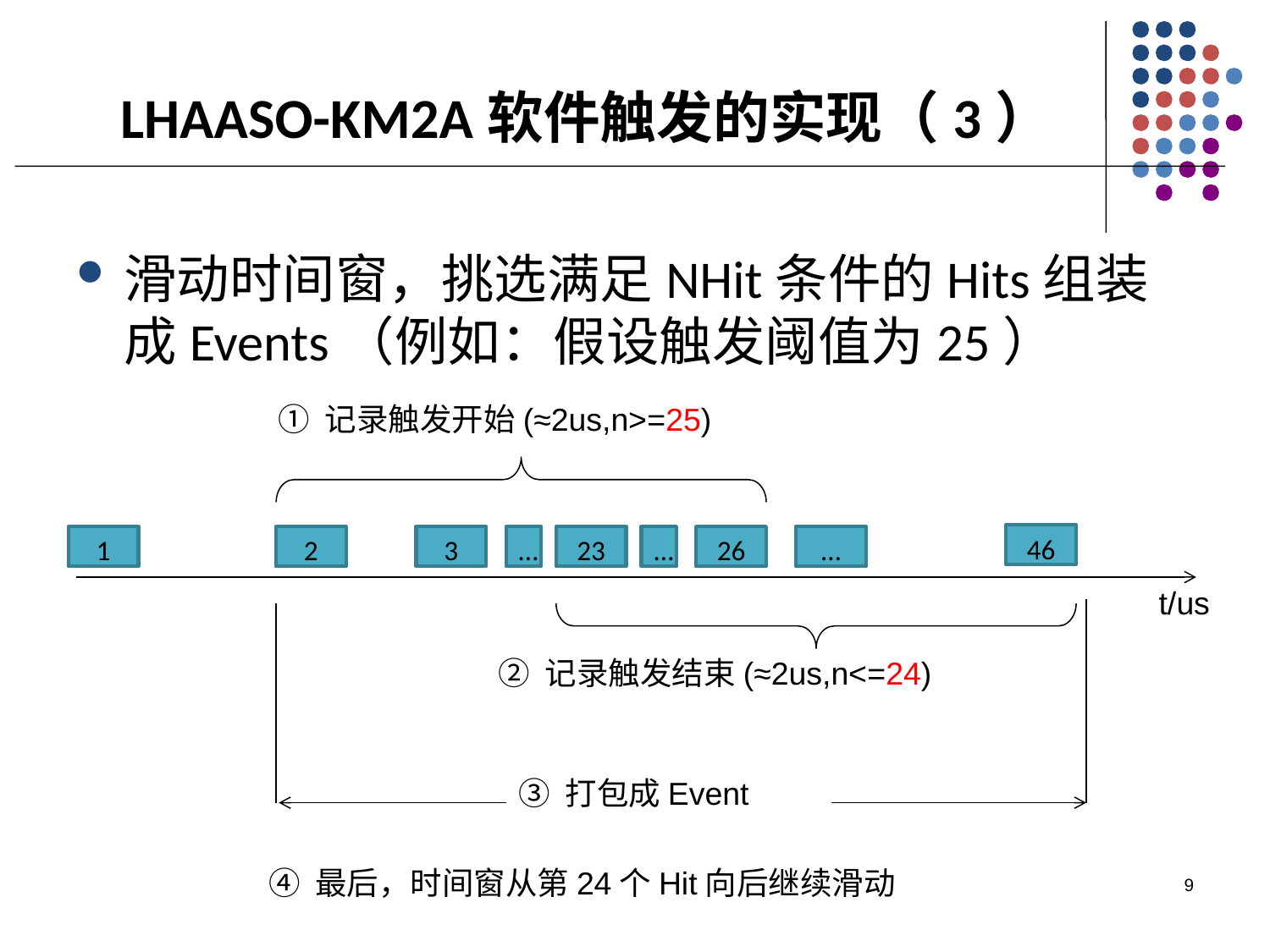

# LHAASO-KM2A软件触发的实现（3）

滑动时间窗，挑选满足NHit条件的Hits组装成Events（例如：假设触发阈值为25）

① 记录触发开始(≈2us,n>=25)
46
1
2
3
…
23
…
26
…
t/us
② 记录触发结束(≈2us,n<=24)
③ 打包成Event
④ 最后，时间窗从第24个Hit向后继续滑动
9